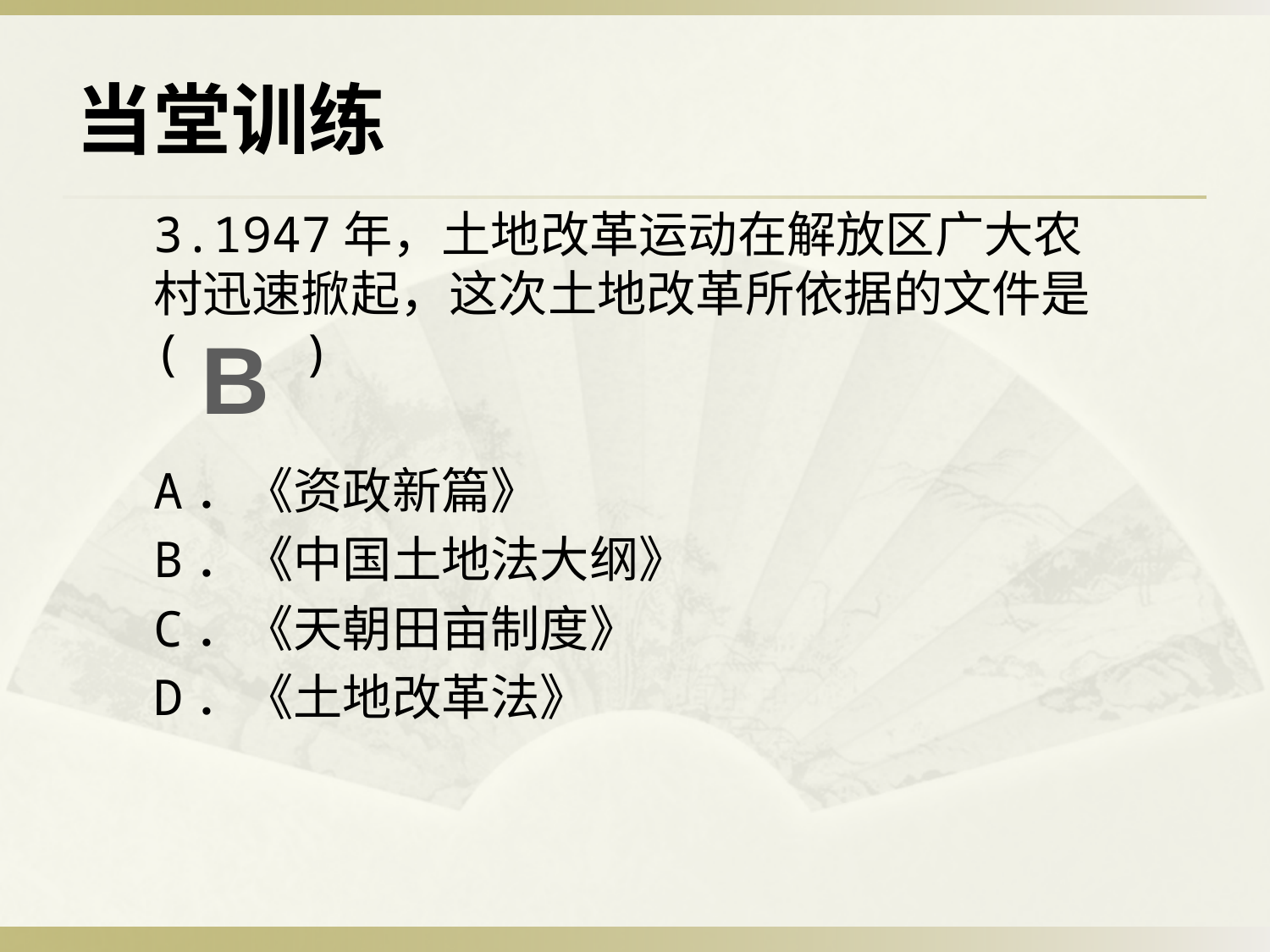

# 当堂训练
3.1947年，土地改革运动在解放区广大农村迅速掀起，这次土地改革所依据的文件是(    )

A．《资政新篇》
B．《中国土地法大纲》
C．《天朝田亩制度》
D．《土地改革法》
B